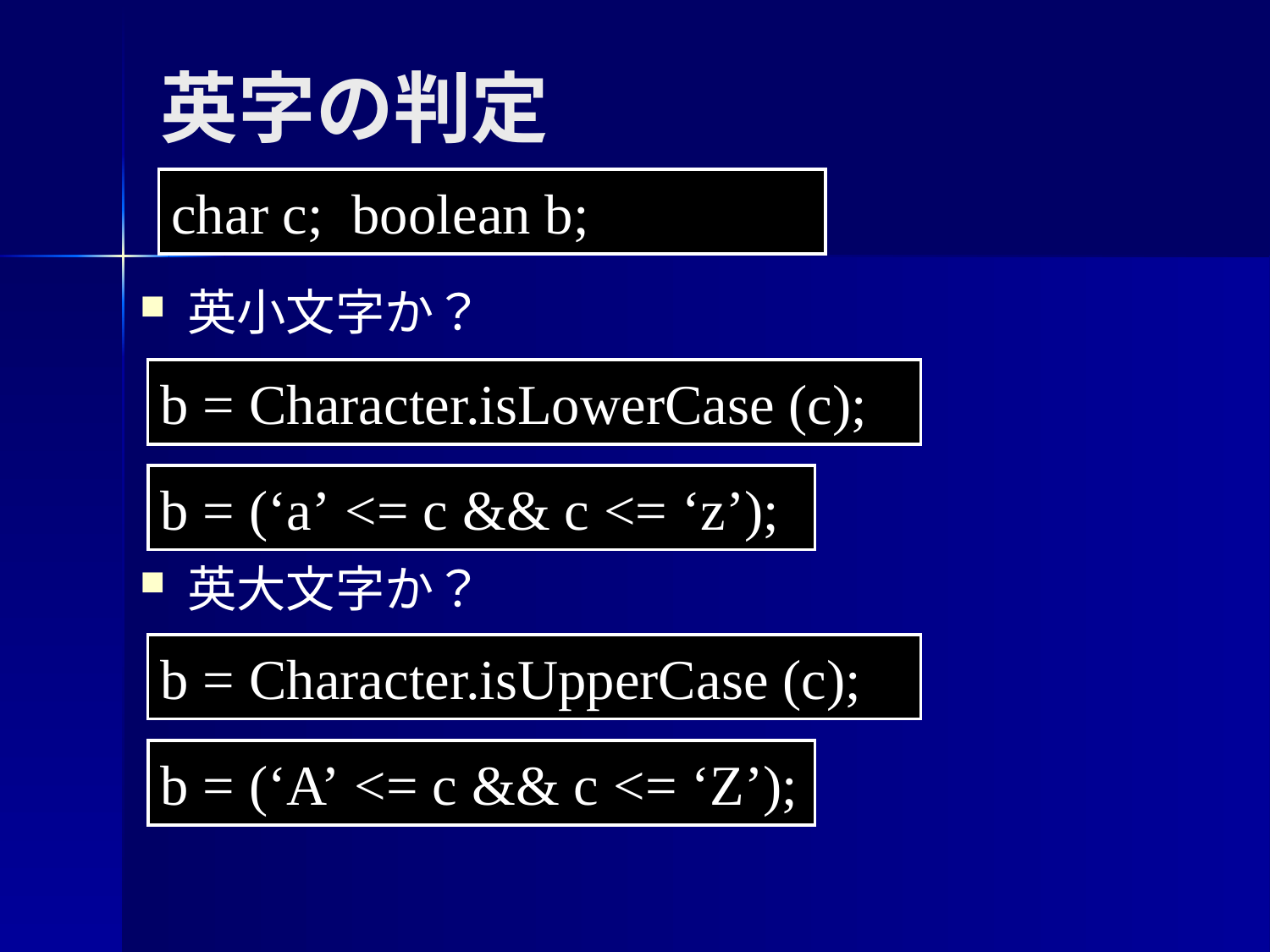

# 英字の判定
char c;  boolean b;
英小文字か？

英大文字か？
b = Character.isLowerCase (c);
b = (‘a’ <= c && c <= ‘z’);
b = Character.isUpperCase (c);
b = (‘A’ <= c && c <= ‘Z’);